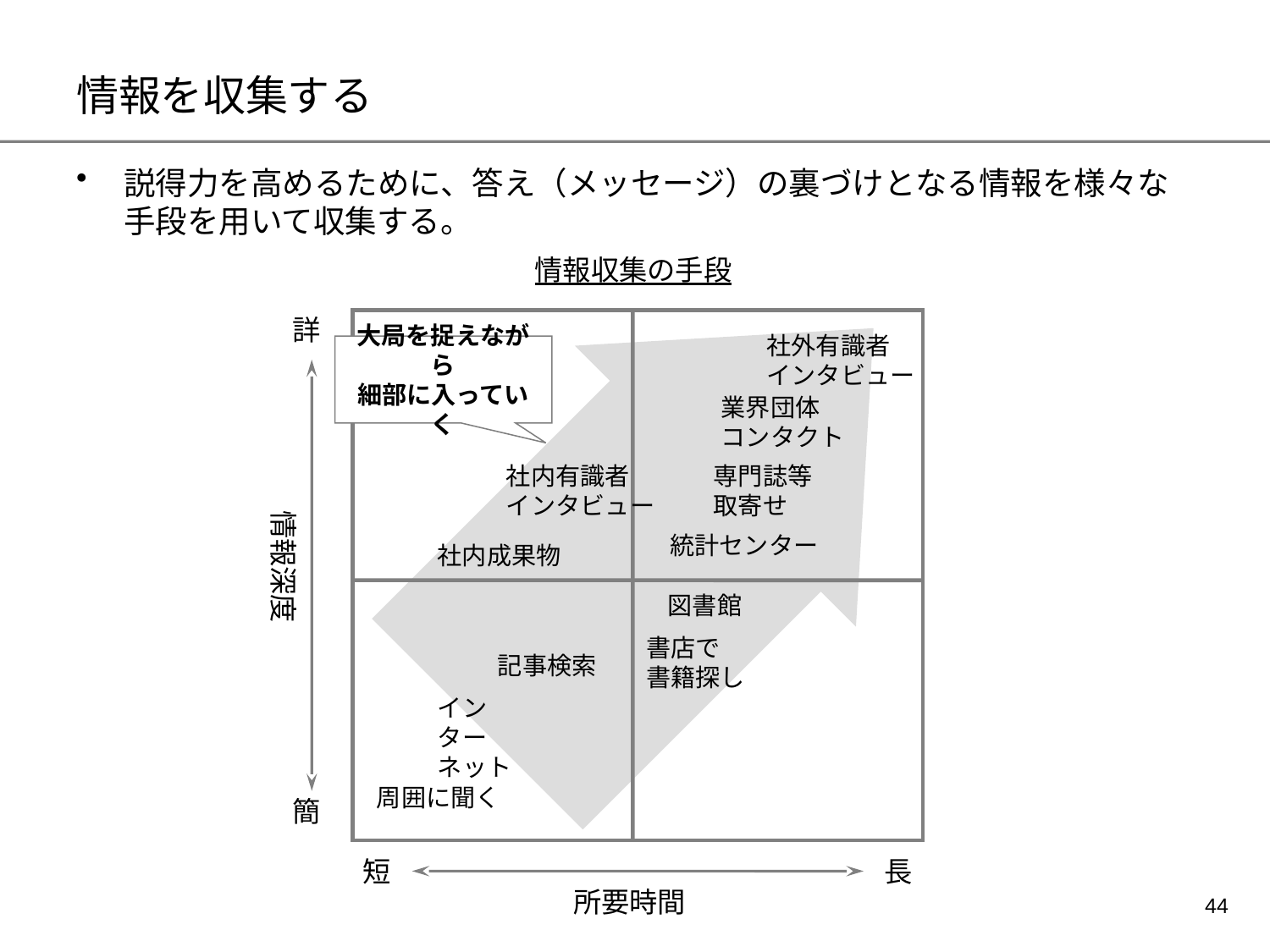

# 情報を収集する
説得力を高めるために、答え（メッセージ）の裏づけとなる情報を様々な手段を用いて収集する。
情報収集の手段
詳

社外有識者
インタビュー

大局を捉えながら
細部に入っていく

業界団体
コンタクト
社内有識者
インタビュー
専門誌等
取寄せ
情報深度
統計センター
社内成果物

図書館
書店で
書籍探し
記事検索
インターネット
周囲に聞く
簡
短
長

所要時間
44